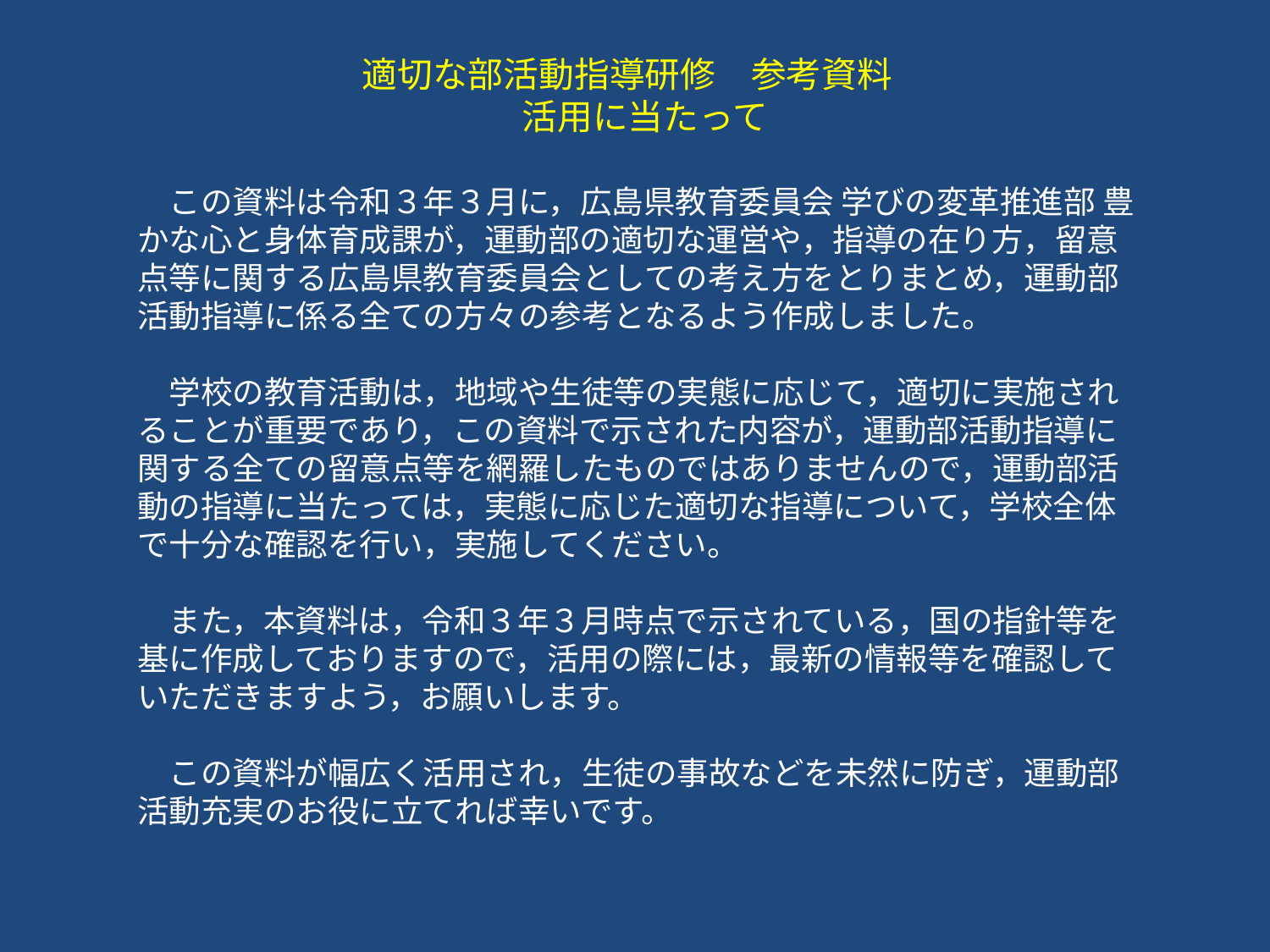

適切な部活動指導研修　参考資料
活用に当たって
　この資料は令和３年３月に，広島県教育委員会 学びの変革推進部 豊かな心と身体育成課が，運動部の適切な運営や，指導の在り方，留意点等に関する広島県教育委員会としての考え方をとりまとめ，運動部活動指導に係る全ての方々の参考となるよう作成しました。

　学校の教育活動は，地域や生徒等の実態に応じて，適切に実施されることが重要であり，この資料で示された内容が，運動部活動指導に関する全ての留意点等を網羅したものではありませんので，運動部活動の指導に当たっては，実態に応じた適切な指導について，学校全体で十分な確認を行い，実施してください。

　また，本資料は，令和３年３月時点で示されている，国の指針等を基に作成しておりますので，活用の際には，最新の情報等を確認していただきますよう，お願いします。

　この資料が幅広く活用され，生徒の事故などを未然に防ぎ，運動部活動充実のお役に立てれば幸いです。